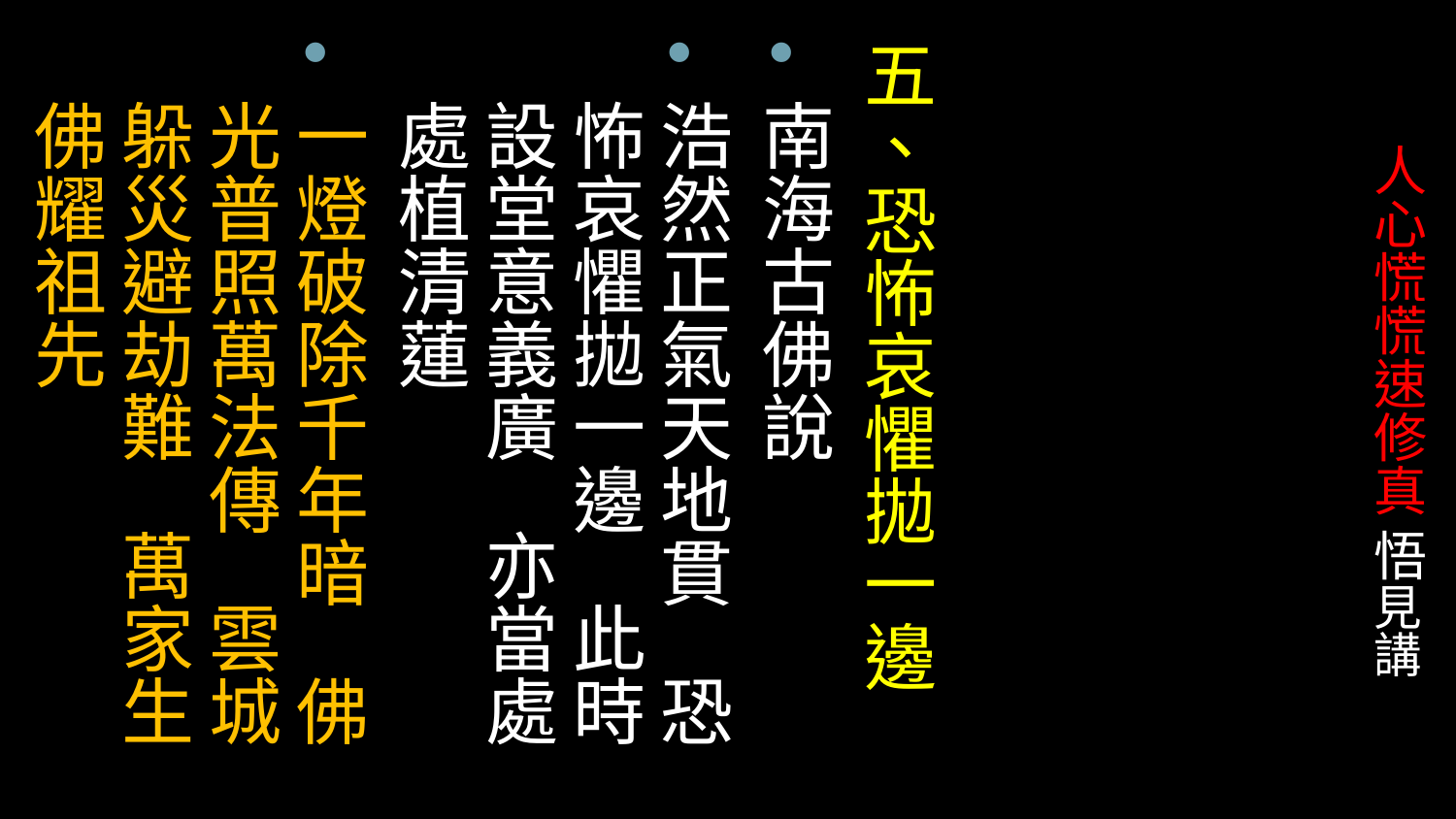

五、恐怖哀懼拋一邊
南海古佛說
浩然正氣天地貫    恐怖哀懼拋一邊    此時設堂意義廣    亦當處處植清蓮
一燈破除千年暗    佛光普照萬法傳    雲城躲災避劫難    萬家生佛耀祖先
# 人心慌慌速修真 悟見講